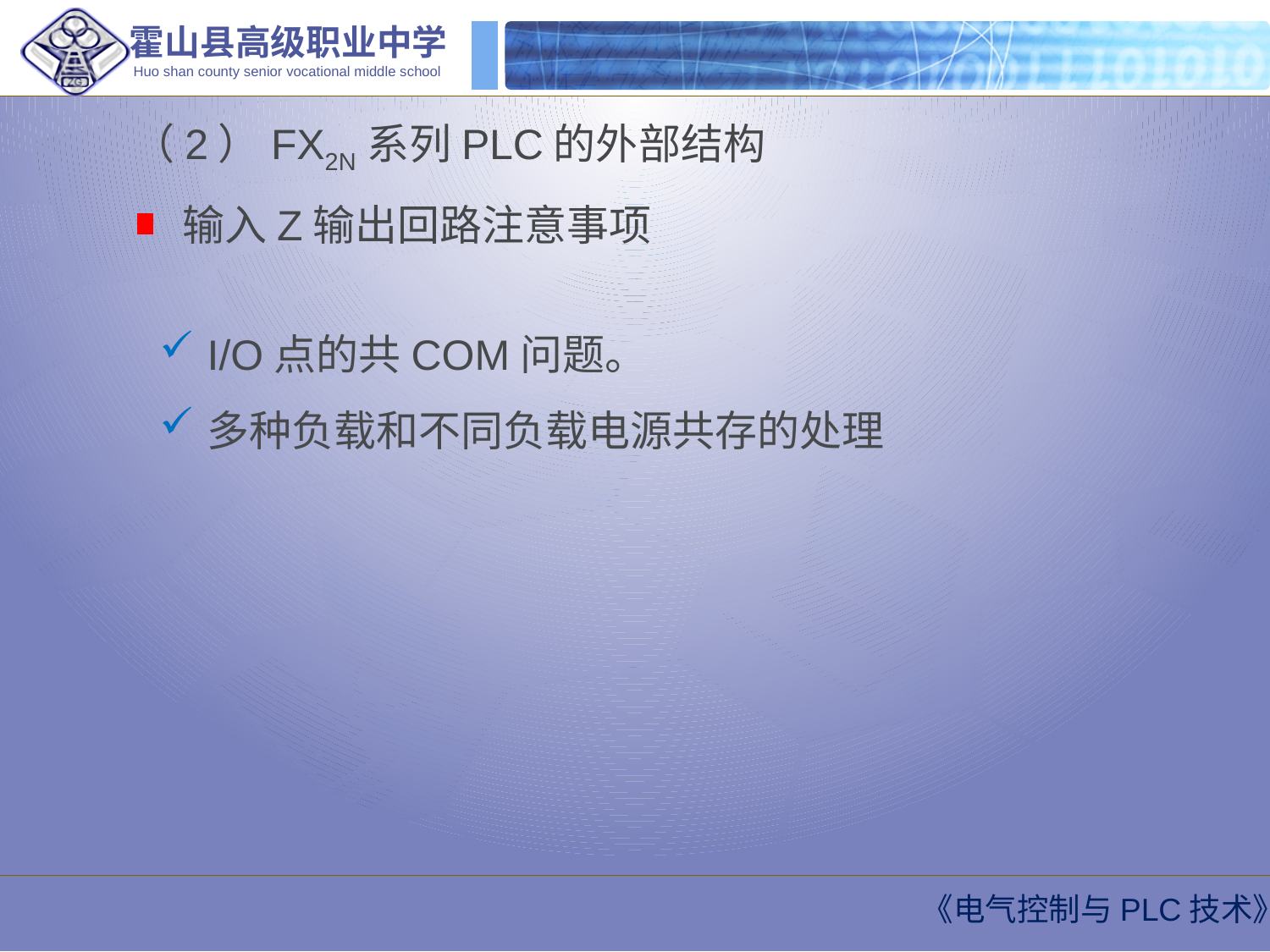

（2）FX2N系列PLC的外部结构
输入Z输出回路注意事项

I/O点的共COM问题。
多种负载和不同负载电源共存的处理